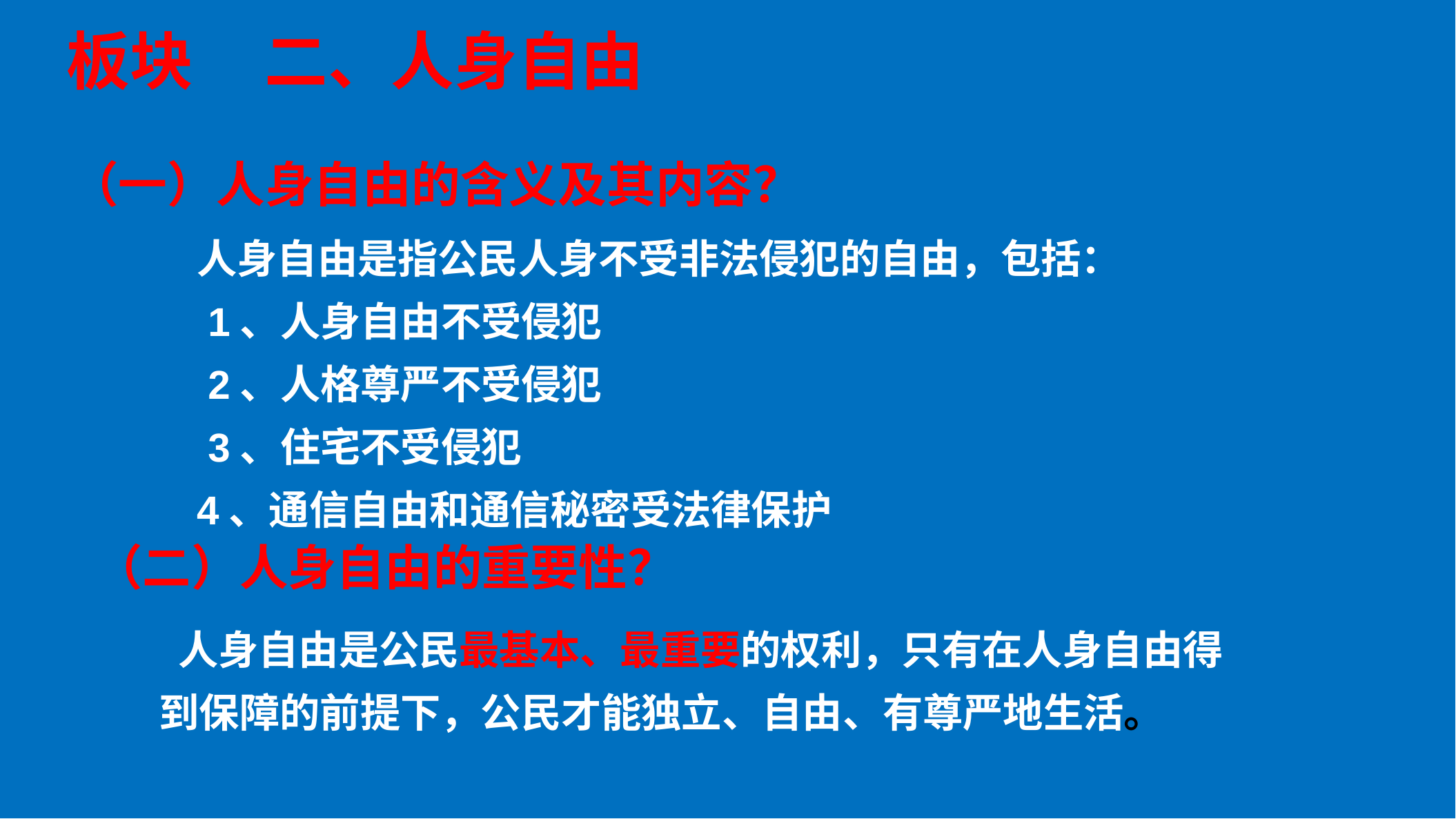

板块     二、人身自由
（一）人身自由的含义及其内容？
人身自由是指公民人身不受非法侵犯的自由，包括：
 1、人身自由不受侵犯
 2、人格尊严不受侵犯
 3、住宅不受侵犯
4、通信自由和通信秘密受法律保护

（二）人身自由的重要性？
 人身自由是公民最基本、最重要的权利，只有在人身自由得到保障的前提下，公民才能独立、自由、有尊严地生活。